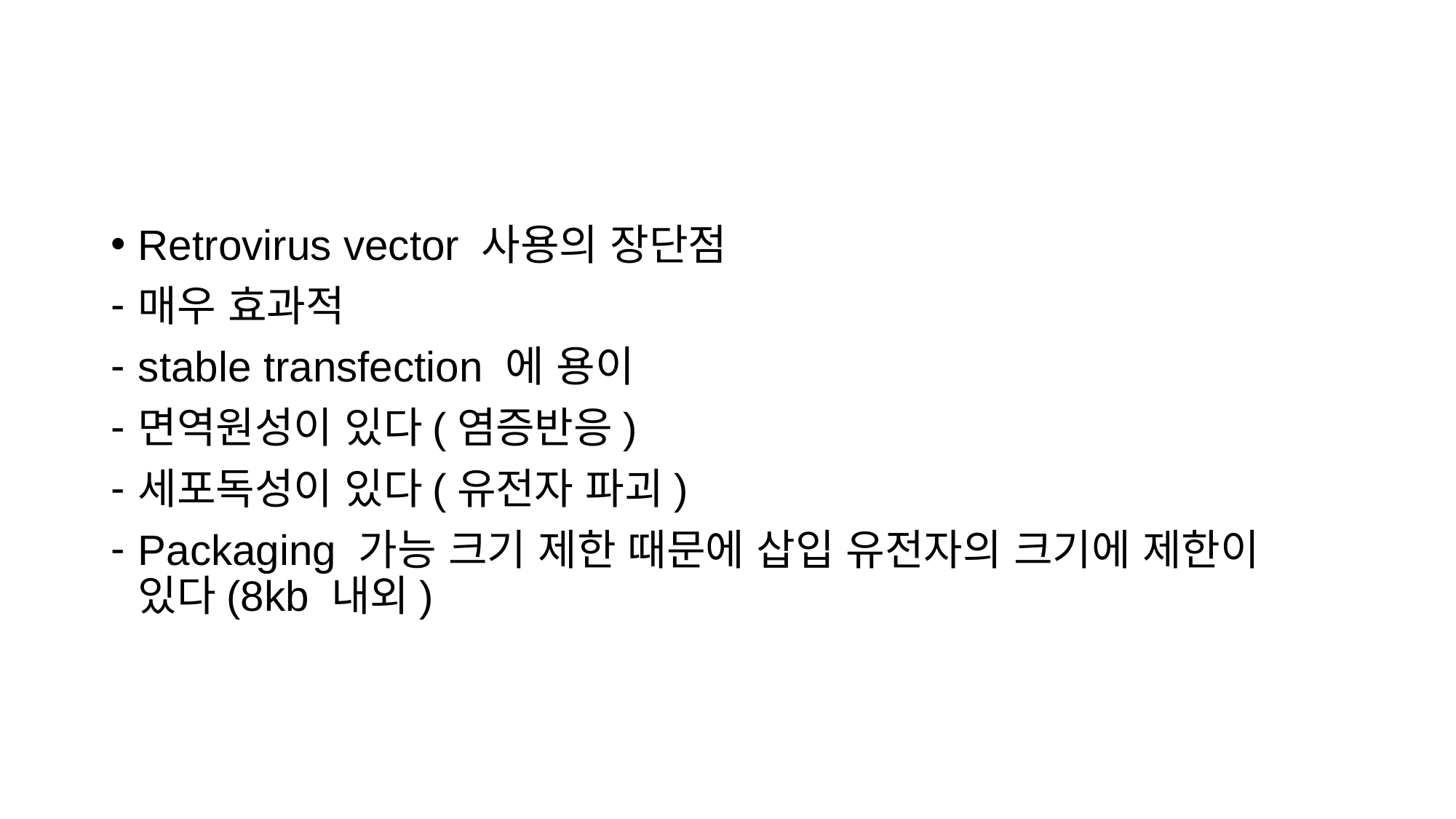

#
Retrovirus vector 사용의 장단점
매우 효과적
stable transfection 에 용이
면역원성이 있다(염증반응)
세포독성이 있다(유전자 파괴)
Packaging 가능 크기 제한 때문에 삽입 유전자의 크기에 제한이 있다(8kb 내외)